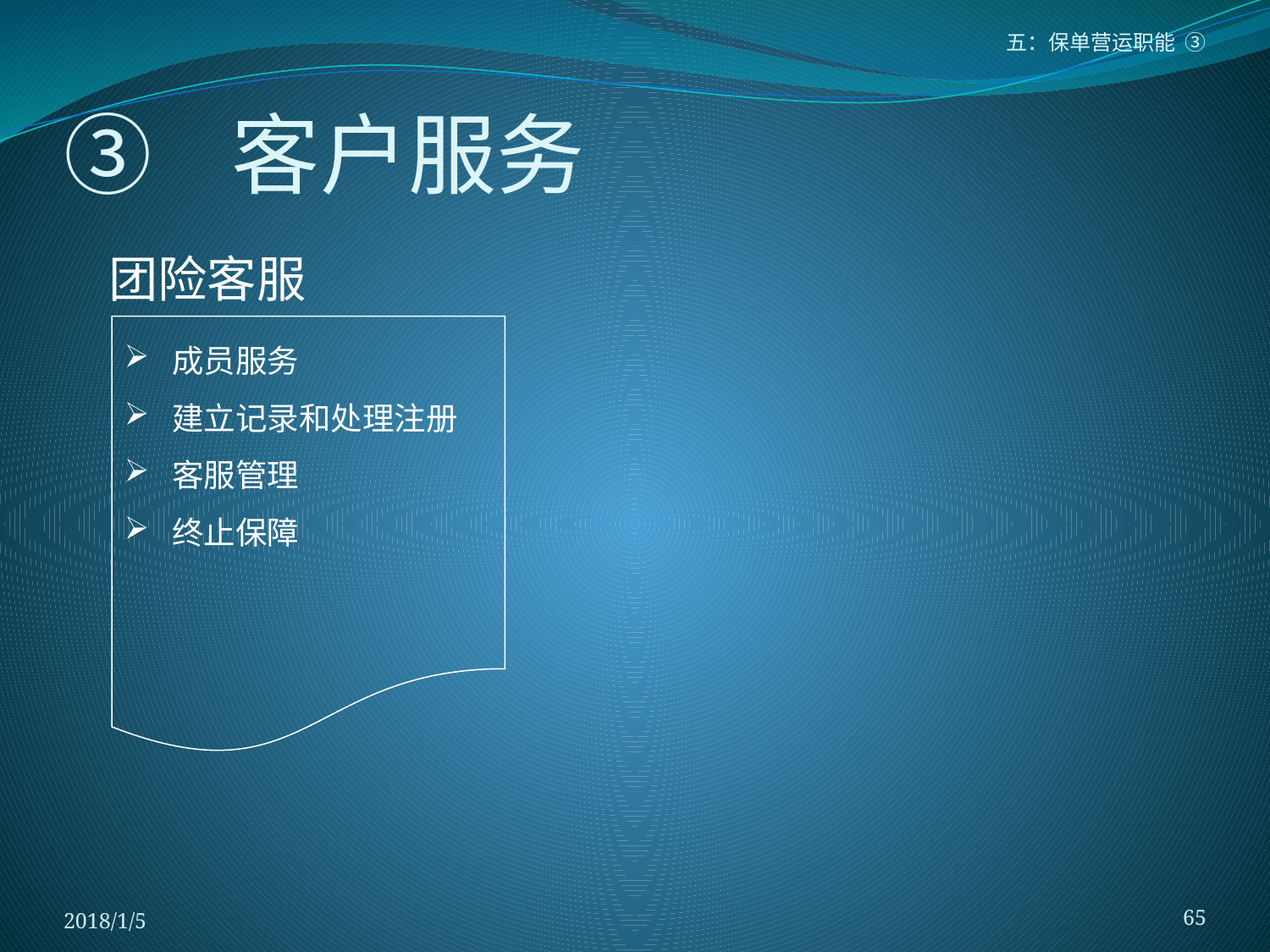

五：保单营运职能  ③
# ③   客户服务
团险客服
成员服务
建立记录和处理注册
客服管理
终止保障
2018/1/5
65